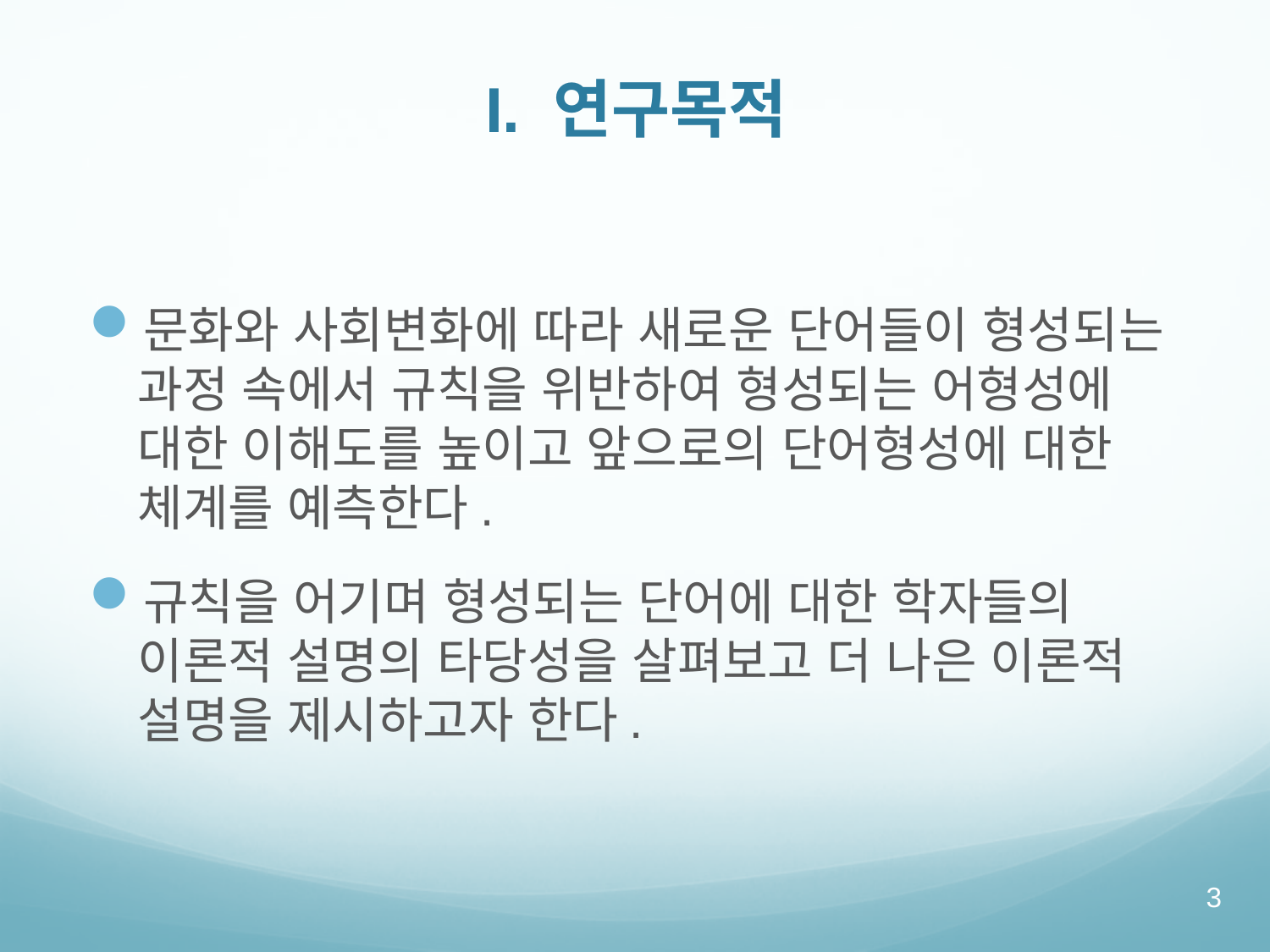

# I. 연구목적
문화와 사회변화에 따라 새로운 단어들이 형성되는 과정 속에서 규칙을 위반하여 형성되는 어형성에 대한 이해도를 높이고 앞으로의 단어형성에 대한 체계를 예측한다.
규칙을 어기며 형성되는 단어에 대한 학자들의 이론적 설명의 타당성을 살펴보고 더 나은 이론적 설명을 제시하고자 한다.
3